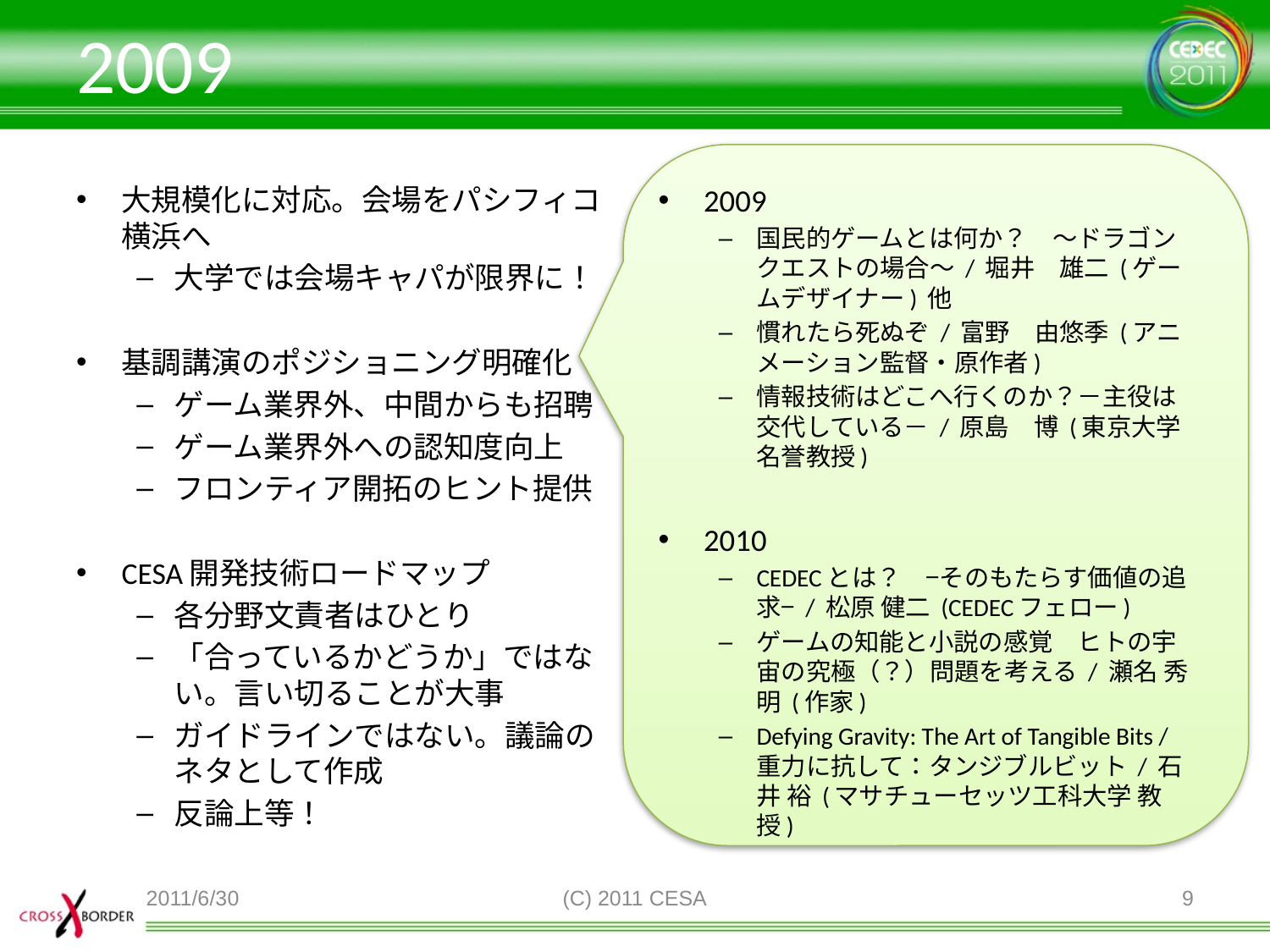

# 2009

大規模化に対応。会場をパシフィコ横浜へ
大学では会場キャパが限界に！

基調講演のポジショニング明確化
ゲーム業界外、中間からも招聘
ゲーム業界外への認知度向上
フロンティア開拓のヒント提供

CESA開発技術ロードマップ
各分野文責者はひとり
「合っているかどうか」ではない。言い切ることが大事
ガイドラインではない。議論のネタとして作成
反論上等！
2009
国民的ゲームとは何か？　～ドラゴンクエストの場合～ / 堀井　雄二 (ゲームデザイナー) 他
慣れたら死ぬぞ / 富野　由悠季 (アニメーション監督・原作者)
情報技術はどこへ行くのか？－主役は交代している－ / 原島　博 (東京大学 名誉教授)

2010
CEDECとは？　−そのもたらす価値の追求− / 松原 健二 (CEDECフェロー)
ゲームの知能と小説の感覚　ヒトの宇宙の究極（？）問題を考える / 瀬名 秀明 (作家)
Defying Gravity: The Art of Tangible Bits / 重力に抗して：タンジブルビット / 石井 裕 (マサチューセッツ工科大学 教授)
2011/6/30
(C) 2011 CESA
9